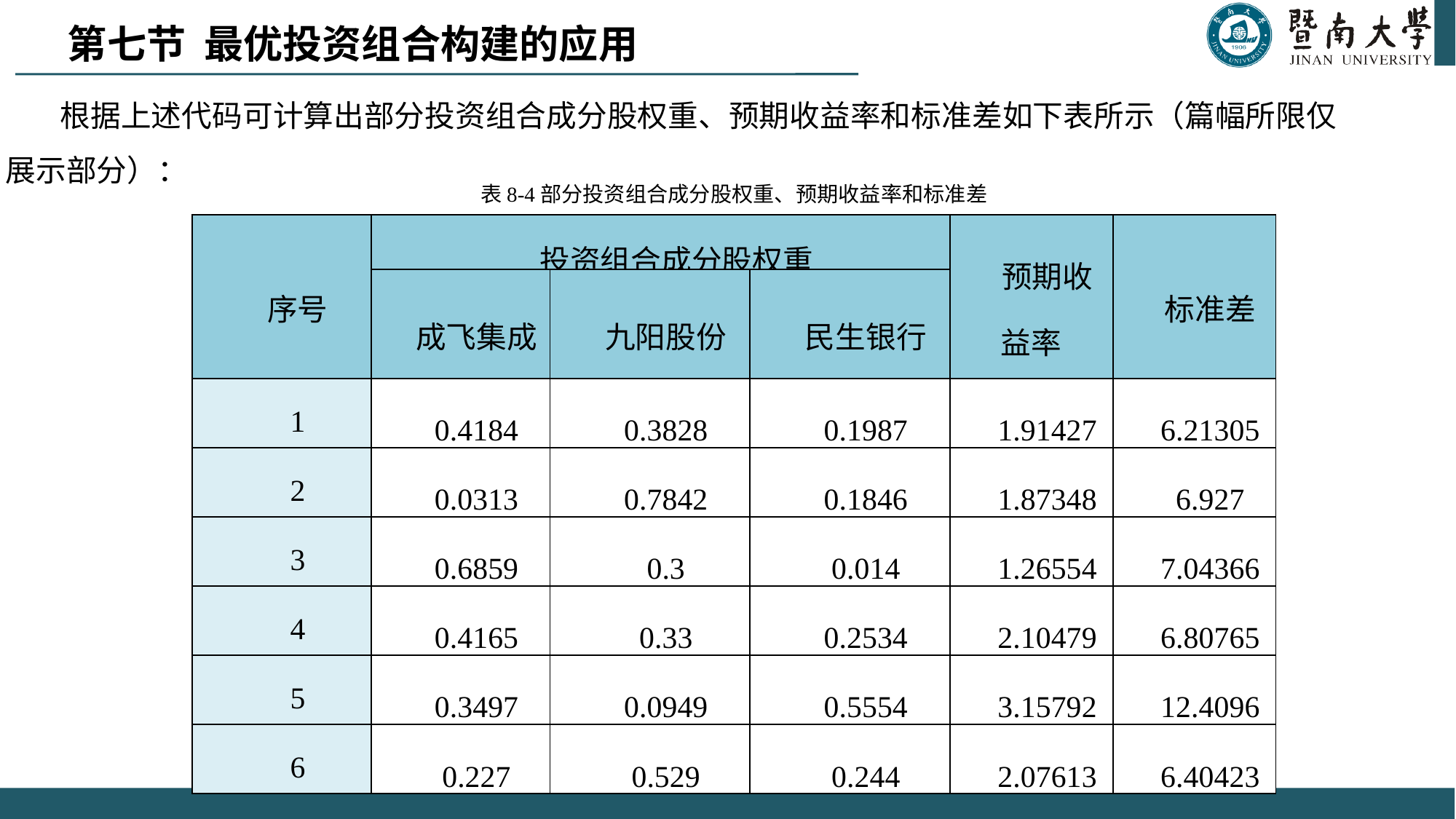

第七节  最优投资组合构建的应用
根据上述代码可计算出部分投资组合成分股权重、预期收益率和标准差如下表所示（篇幅所限仅展示部分）：
表8-4部分投资组合成分股权重、预期收益率和标准差
| 序号 | 投资组合成分股权重 |  |  | 预期收益率 | 标准差 |
| --- | --- | --- | --- | --- | --- |
|  | 成飞集成 | 九阳股份 | 民生银行 |  |  |
| 1 | 0.4184 | 0.3828 | 0.1987 | 1.91427 | 6.21305 |
| 2 | 0.0313 | 0.7842 | 0.1846 | 1.87348 | 6.927 |
| 3 | 0.6859 | 0.3 | 0.014 | 1.26554 | 7.04366 |
| 4 | 0.4165 | 0.33 | 0.2534 | 2.10479 | 6.80765 |
| 5 | 0.3497 | 0.0949 | 0.5554 | 3.15792 | 12.4096 |
| 6 | 0.227 | 0.529 | 0.244 | 2.07613 | 6.40423 |